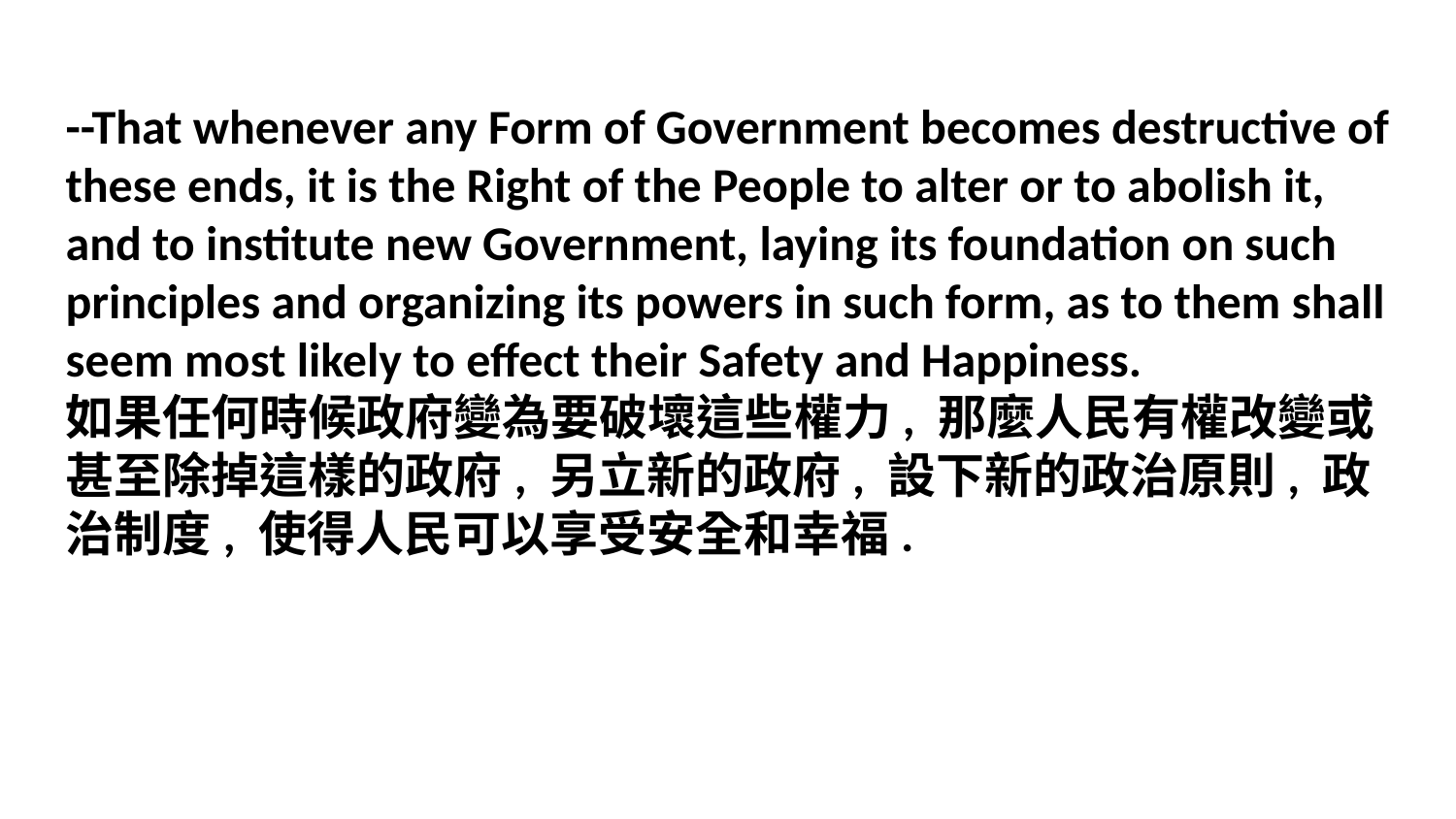

--That whenever any Form of Government becomes destructive of these ends, it is the Right of the People to alter or to abolish it, and to institute new Government, laying its foundation on such principles and organizing its powers in such form, as to them shall seem most likely to effect their Safety and Happiness.
如果任何時候政府變為要破壞這些權力, 那麼人民有權改變或甚至除掉這樣的政府, 另立新的政府, 設下新的政治原則, 政治制度, 使得人民可以享受安全和幸福.